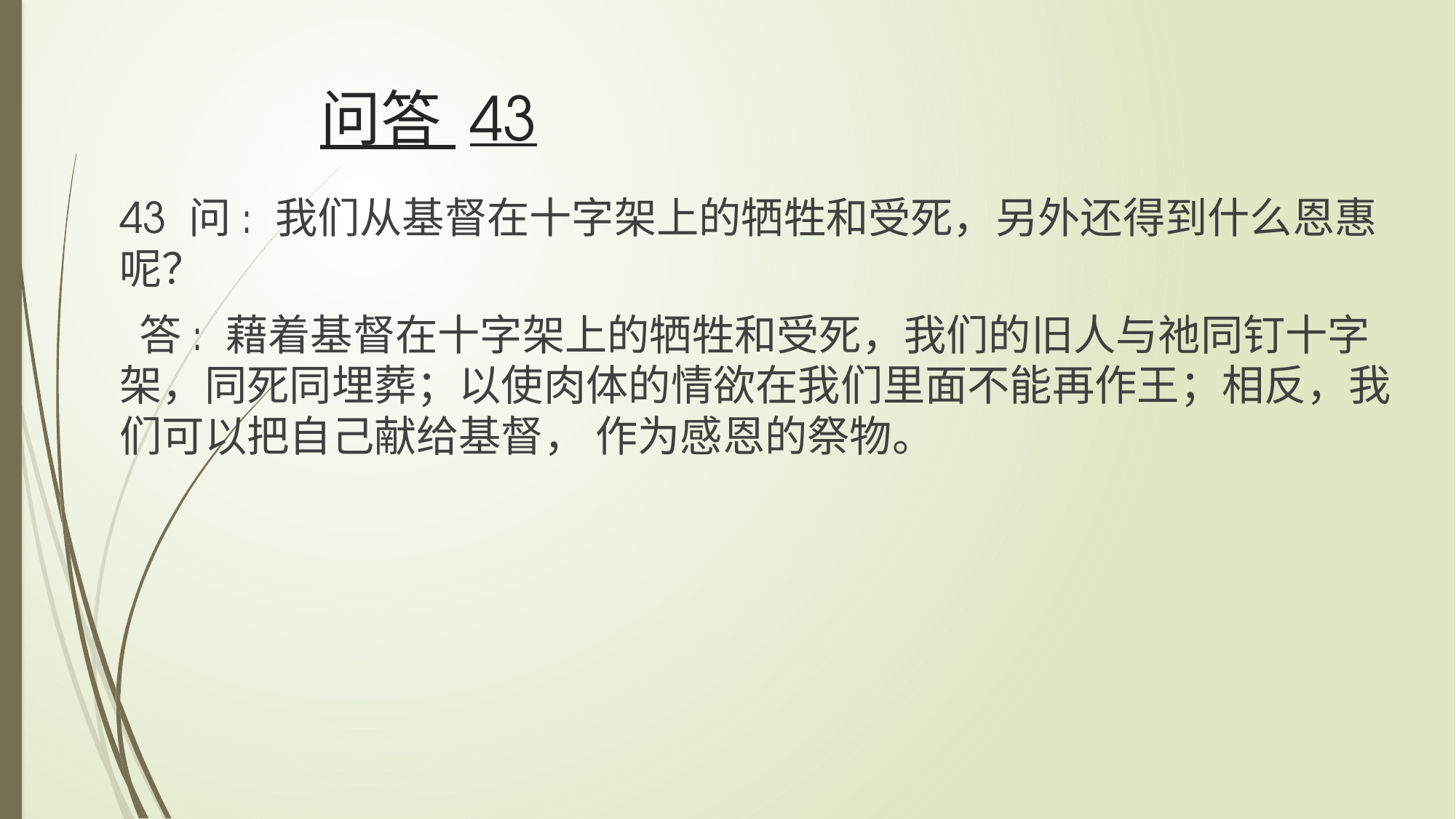

# 问答 43
43 问: 我们从基督在十字架上的牺牲和受死，另外还得到什么恩惠呢？
 答: 藉着基督在十字架上的牺牲和受死，我们的旧人与祂同钉十字架，同死同埋葬；以使肉体的情欲在我们里面不能再作王；相反，我们可以把自己献给基督， 作为感恩的祭物。